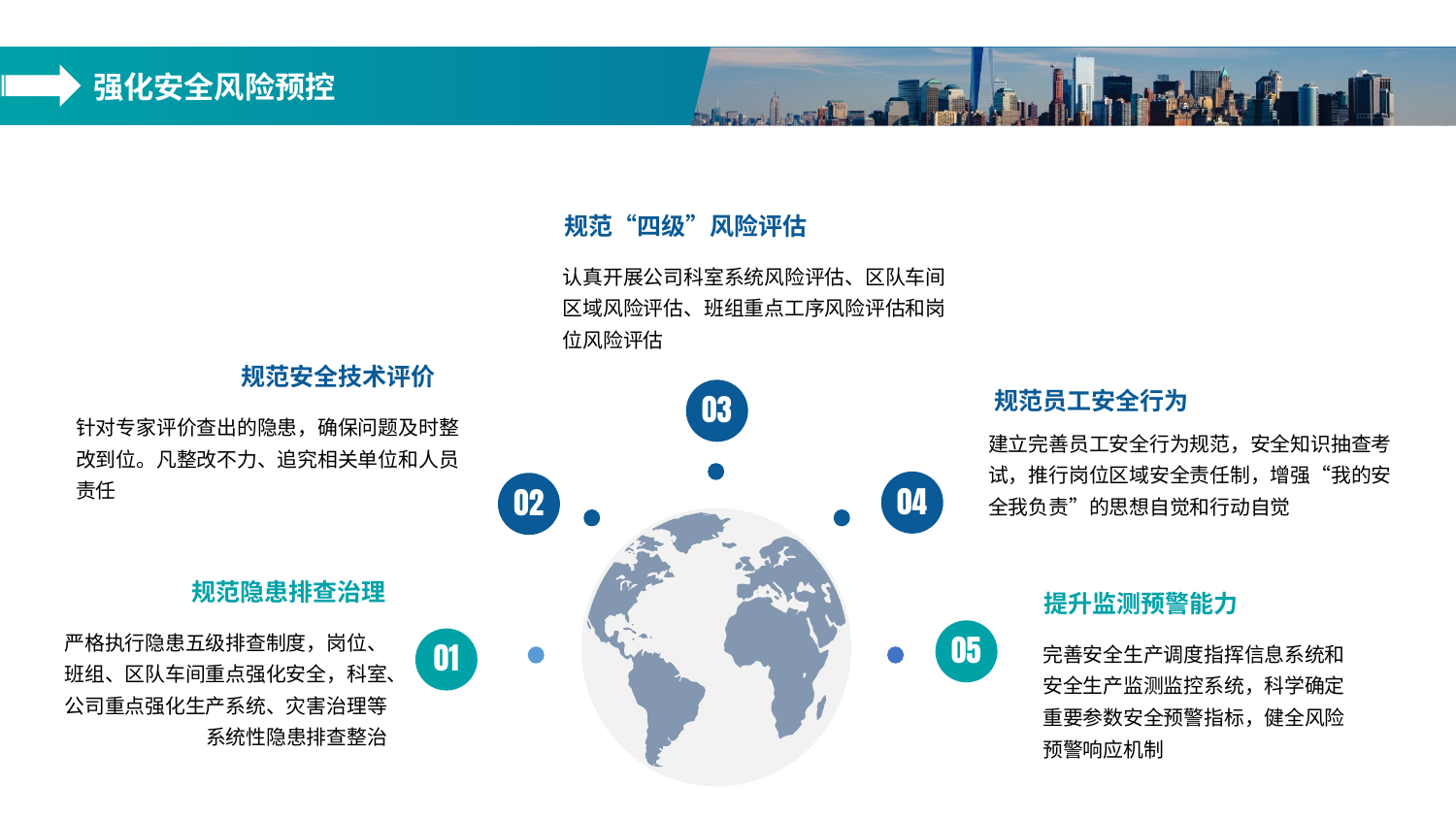

强化安全风险预控
规范“四级”风险评估
认真开展公司科室系统风险评估、区队车间区域风险评估、班组重点工序风险评估和岗位风险评估
规范安全技术评价
规范员工安全行为

03
针对专家评价查出的隐患，确保问题及时整改到位。凡整改不力、追究相关单位和人员责任
建立完善员工安全行为规范，安全知识抽查考试，推行岗位区域安全责任制，增强“我的安全我负责”的思想自觉和行动自觉

04

02
规范隐患排查治理
提升监测预警能力
严格执行隐患五级排查制度，岗位、班组、区队车间重点强化安全，科室、公司重点强化生产系统、灾害治理等系统性隐患排查整治

05
完善安全生产调度指挥信息系统和安全生产监测监控系统，科学确定重要参数安全预警指标，健全风险预警响应机制

01